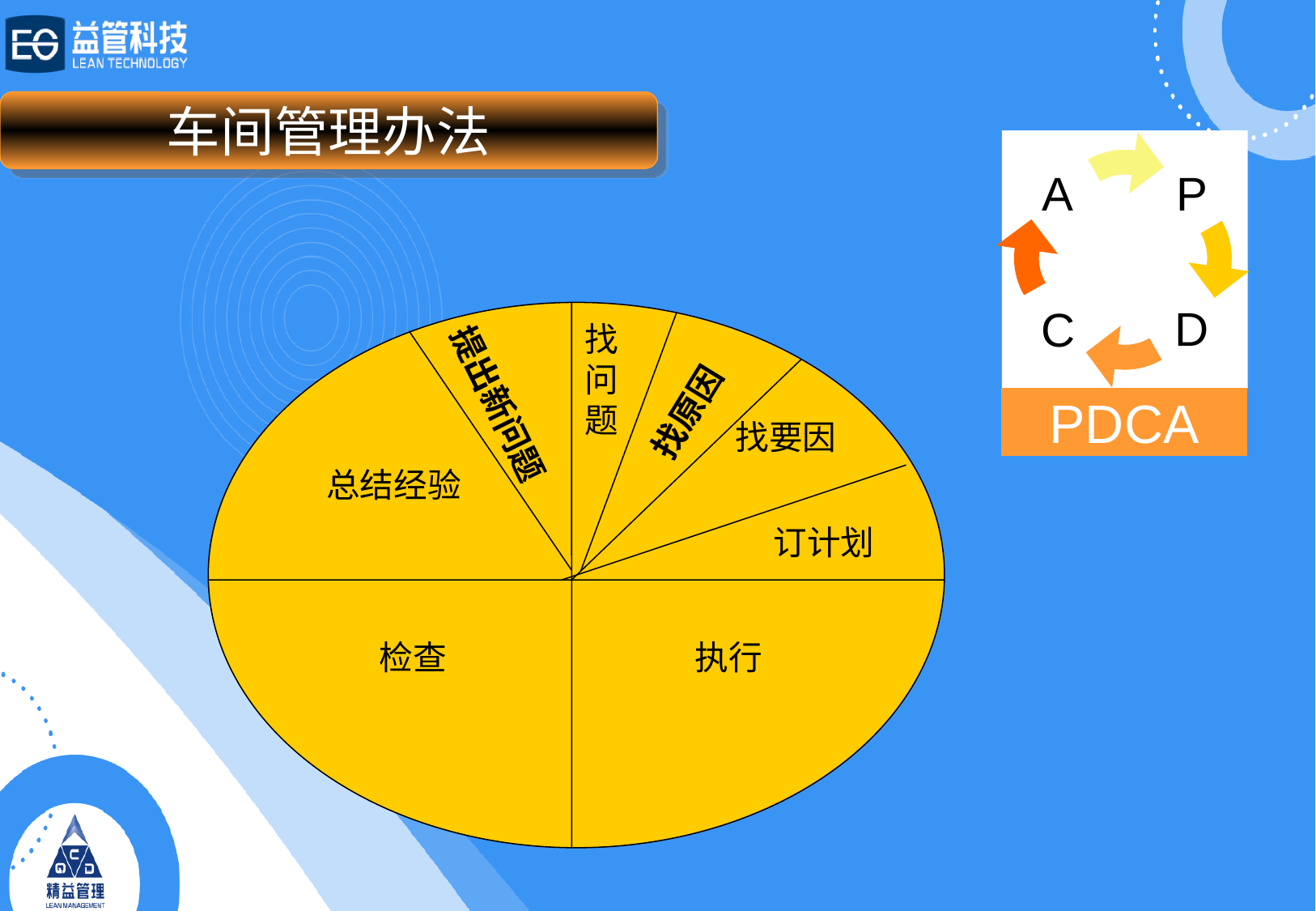

车间管理办法

P
A

D
C
PDCA

找
问
题

提出新问题
找原因
找要因
总结经验

订计划

检查
执行